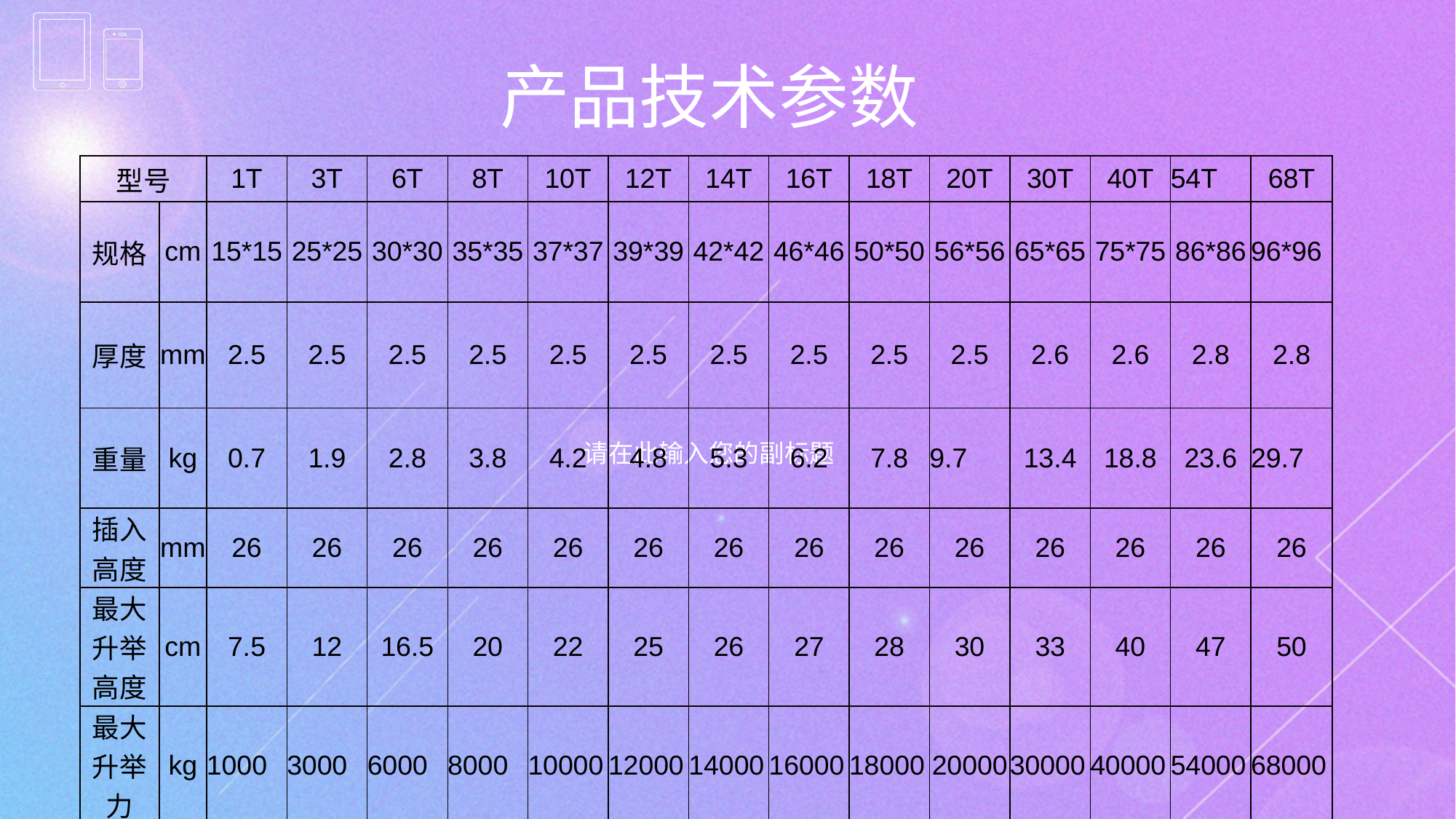

产品技术参数
| 型号 |  | 1T | 3T | 6T | 8T | 10T | 12T | 14T | 16T | 18T | 20T | 30T | 40T | 54T | 68T |
| --- | --- | --- | --- | --- | --- | --- | --- | --- | --- | --- | --- | --- | --- | --- | --- |
| 规格 | cm | 15\*15 | 25\*25 | 30\*30 | 35\*35 | 37\*37 | 39\*39 | 42\*42 | 46\*46 | 50\*50 | 56\*56 | 65\*65 | 75\*75 | 86\*86 | 96\*96 |
| 厚度 | mm | 2.5 | 2.5 | 2.5 | 2.5 | 2.5 | 2.5 | 2.5 | 2.5 | 2.5 | 2.5 | 2.6 | 2.6 | 2.8 | 2.8 |
| 重量 | kg | 0.7 | 1.9 | 2.8 | 3.8 | 4.2 | 4.8 | 5.3 | 6.2 | 7.8 | 9.7 | 13.4 | 18.8 | 23.6 | 29.7 |
| 插入高度 | mm | 26 | 26 | 26 | 26 | 26 | 26 | 26 | 26 | 26 | 26 | 26 | 26 | 26 | 26 |
| 最大升举高度 | cm | 7.5 | 12 | 16.5 | 20 | 22 | 25 | 26 | 27 | 28 | 30 | 33 | 40 | 47 | 50 |
| 最大升举力 | kg | 1000 | 3000 | 6000 | 8000 | 10000 | 12000 | 14000 | 16000 | 18000 | 20000 | 30000 | 40000 | 54000 | 68000 |
| 最大充气压力 | bar | 8 | 8 | 8 | 8 | 8 | 8 | 8 | 8 | 8 | 8 | 8 | 8 | 8 | 8 |
请在此输入您的副标题